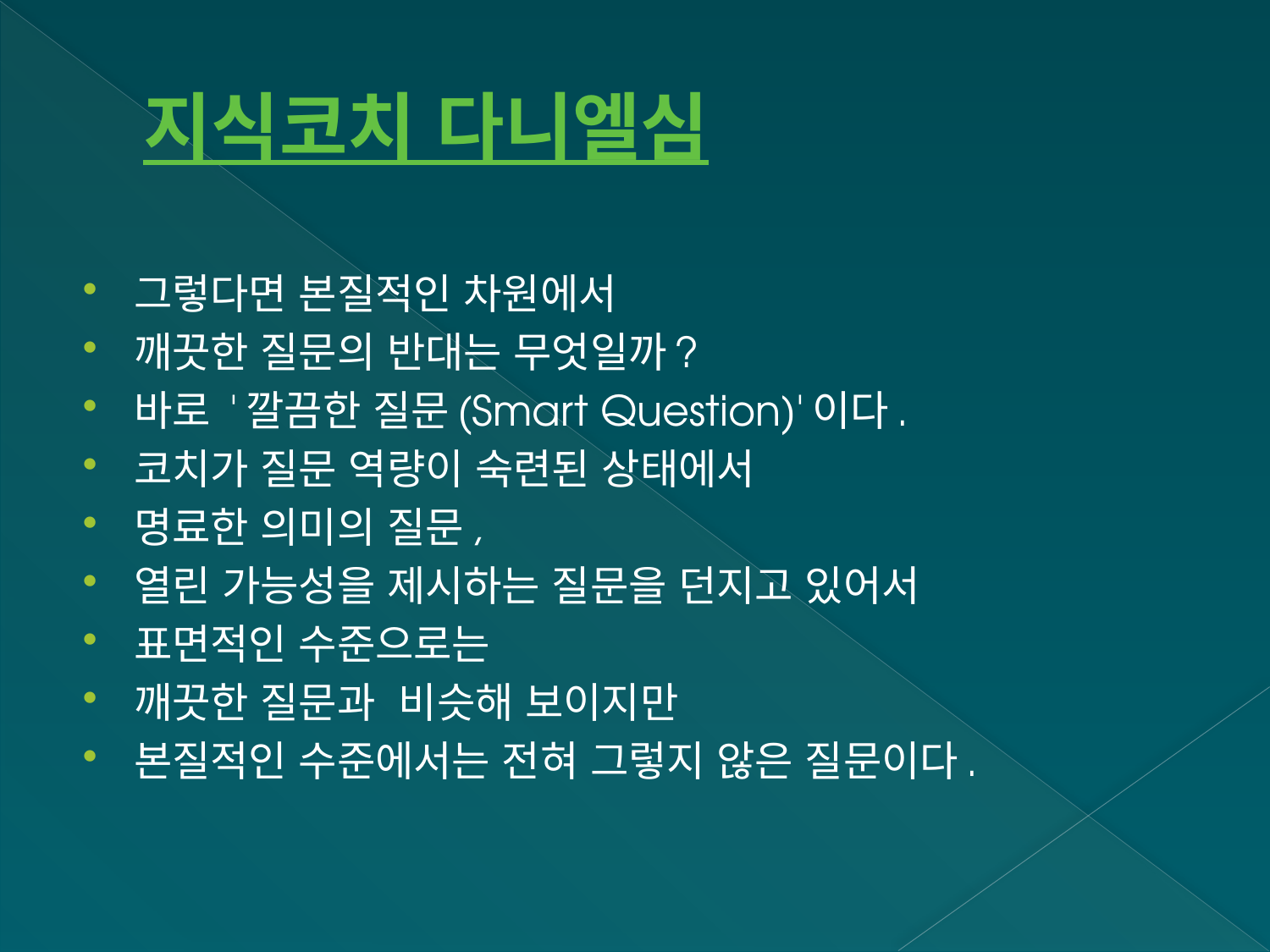

# 지식코치 다니엘심
그렇다면 본질적인 차원에서
깨끗한 질문의 반대는 무엇일까?
바로 '깔끔한 질문(Smart Question)'이다.
코치가 질문 역량이 숙련된 상태에서
명료한 의미의 질문,
열린 가능성을 제시하는 질문을 던지고 있어서
표면적인 수준으로는
깨끗한 질문과  비슷해 보이지만
본질적인 수준에서는 전혀 그렇지 않은 질문이다.